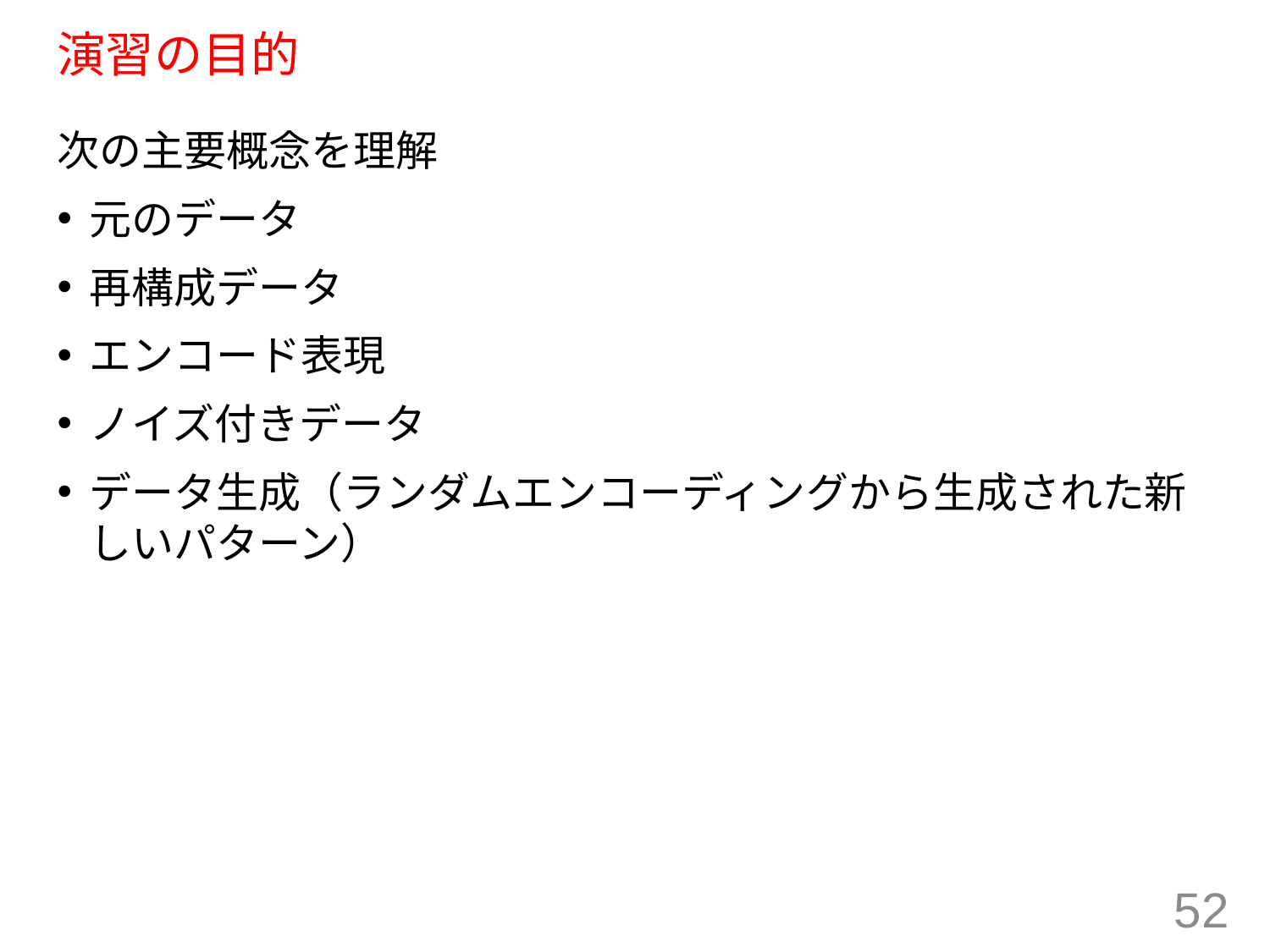

# 演習の目的
次の主要概念を理解
元のデータ
再構成データ
エンコード表現
ノイズ付きデータ
データ生成（ランダムエンコーディングから生成された新しいパターン）
52